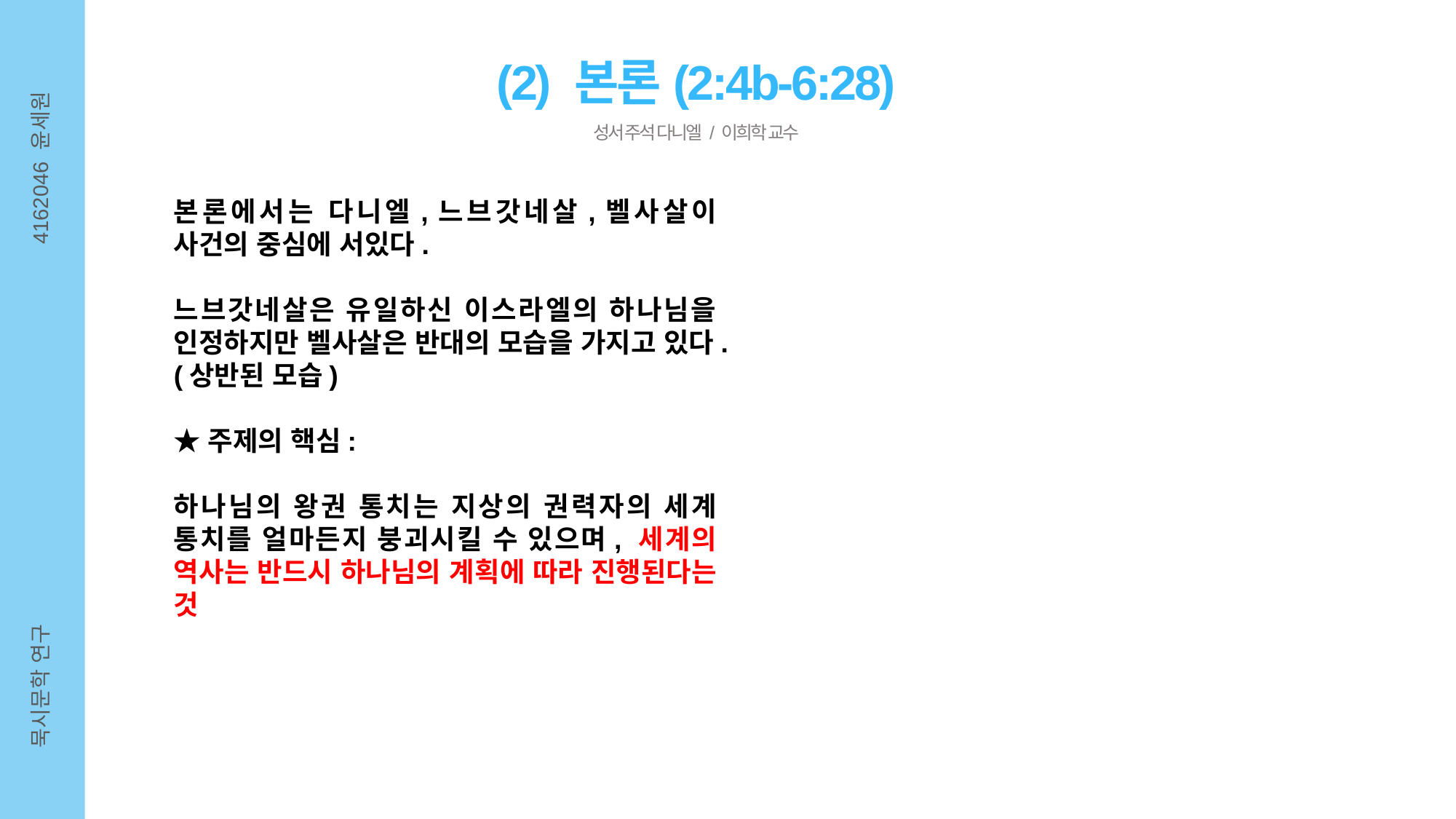

(2) 본론(2:4b-6:28)
성서 주석 다니엘 / 이희학 교수
4162046 윤세원
본론에서는 다니엘,느브갓네살,벨사살이 사건의 중심에 서있다.

느브갓네살은 유일하신 이스라엘의 하나님을 인정하지만 벨사살은 반대의 모습을 가지고 있다.(상반된 모습)

★주제의 핵심:

하나님의 왕권 통치는 지상의 권력자의 세계 통치를 얼마든지 붕괴시킬 수 있으며, 세계의 역사는 반드시 하나님의 계획에 따라 진행된다는 것

묵시문학 연구